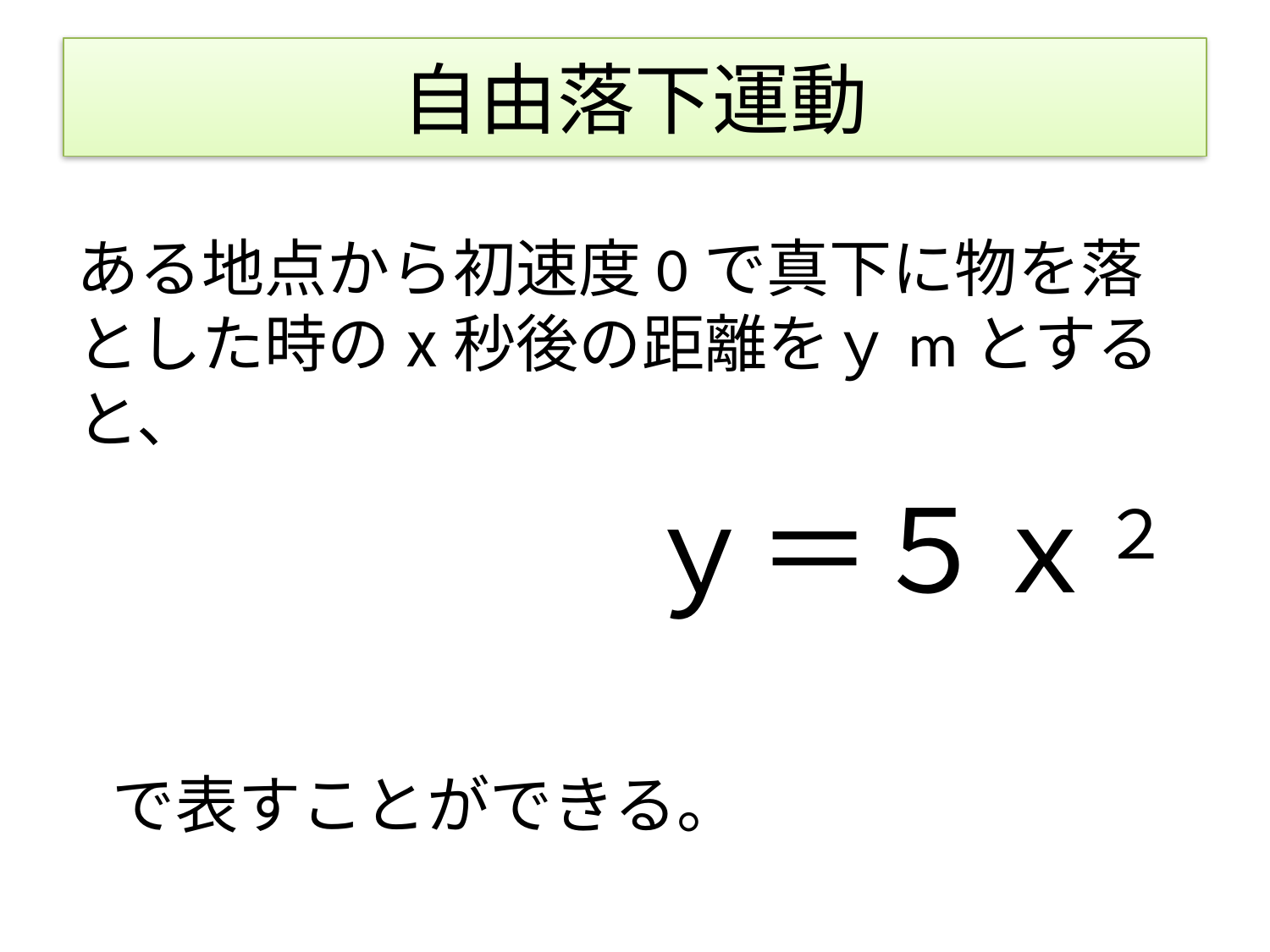

# 自由落下運動
ある地点から初速度0で真下に物を落とした時のⅹ秒後の距離をｙmとすると、
　　　　　　　　　ｙ＝５ｘ２

　で表すことができる。